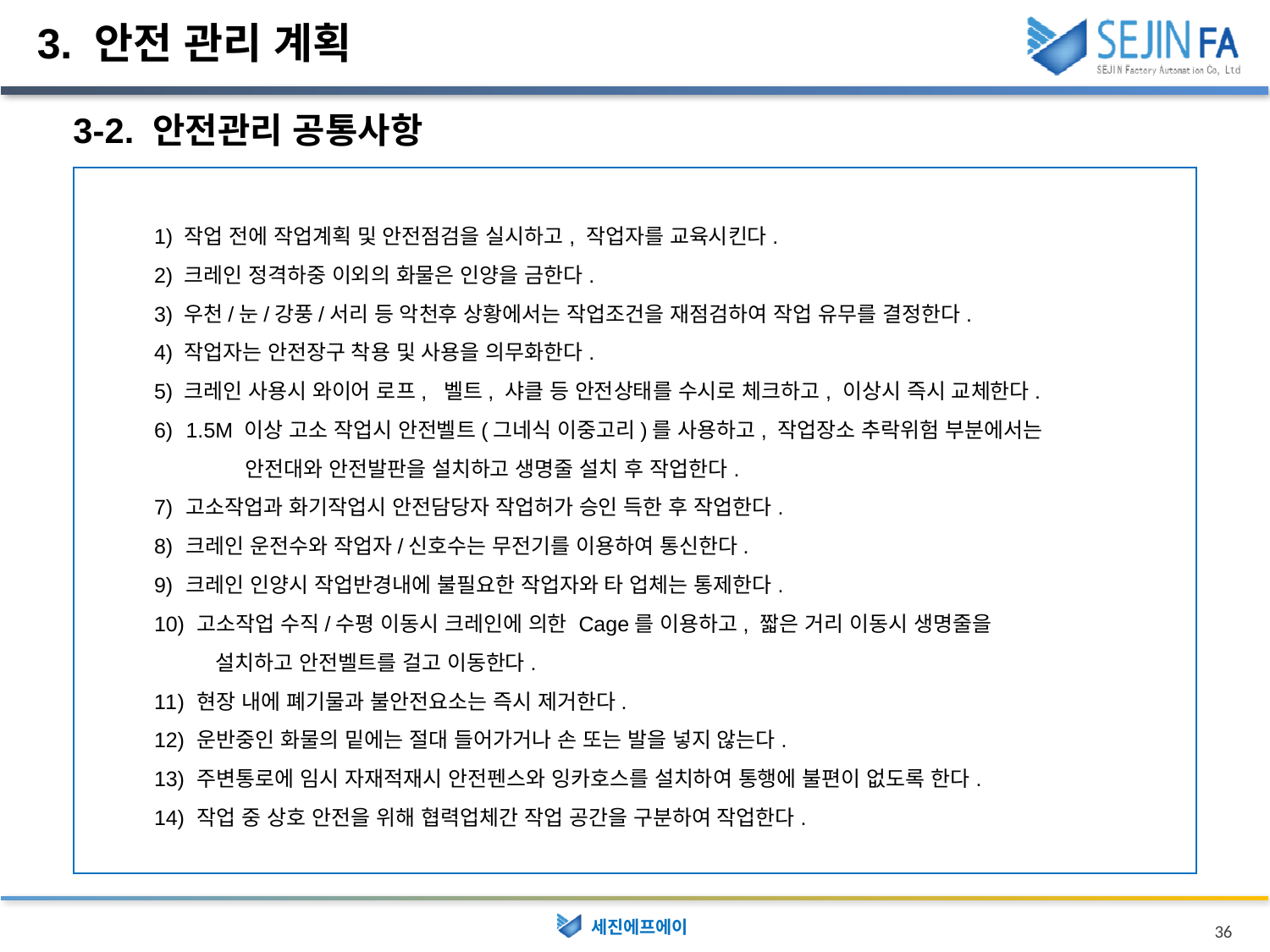

3. 안전 관리 계획
3-2. 안전관리 공통사항

1) 작업 전에 작업계획 및 안전점검을 실시하고, 작업자를 교육시킨다.
2) 크레인 정격하중 이외의 화물은 인양을 금한다.
3) 우천/눈/강풍/서리 등 악천후 상황에서는 작업조건을 재점검하여 작업 유무를 결정한다.
4) 작업자는 안전장구 착용 및 사용을 의무화한다.
5) 크레인 사용시 와이어 로프,  벨트, 샤클 등 안전상태를 수시로 체크하고, 이상시 즉시 교체한다.
1.5M 이상 고소 작업시 안전벨트(그네식 이중고리)를 사용하고, 작업장소 추락위험 부분에서는                                안전대와 안전발판을 설치하고 생명줄 설치 후 작업한다.
고소작업과 화기작업시 안전담당자 작업허가 승인 득한 후 작업한다.
크레인 운전수와 작업자/신호수는 무전기를 이용하여 통신한다.
크레인 인양시 작업반경내에 불필요한 작업자와 타 업체는 통제한다.
 고소작업 수직/수평 이동시 크레인에 의한 Cage를 이용하고, 짧은 거리 이동시 생명줄을                                   설치하고 안전벨트를 걸고 이동한다.
 현장 내에 폐기물과 불안전요소는 즉시 제거한다.
 운반중인 화물의 밑에는 절대 들어가거나 손 또는 발을 넣지 않는다.
 주변통로에 임시 자재적재시 안전펜스와 잉카호스를 설치하여 통행에 불편이 없도록 한다.
 작업 중 상호 안전을 위해 협력업체간 작업 공간을 구분하여 작업한다.
36